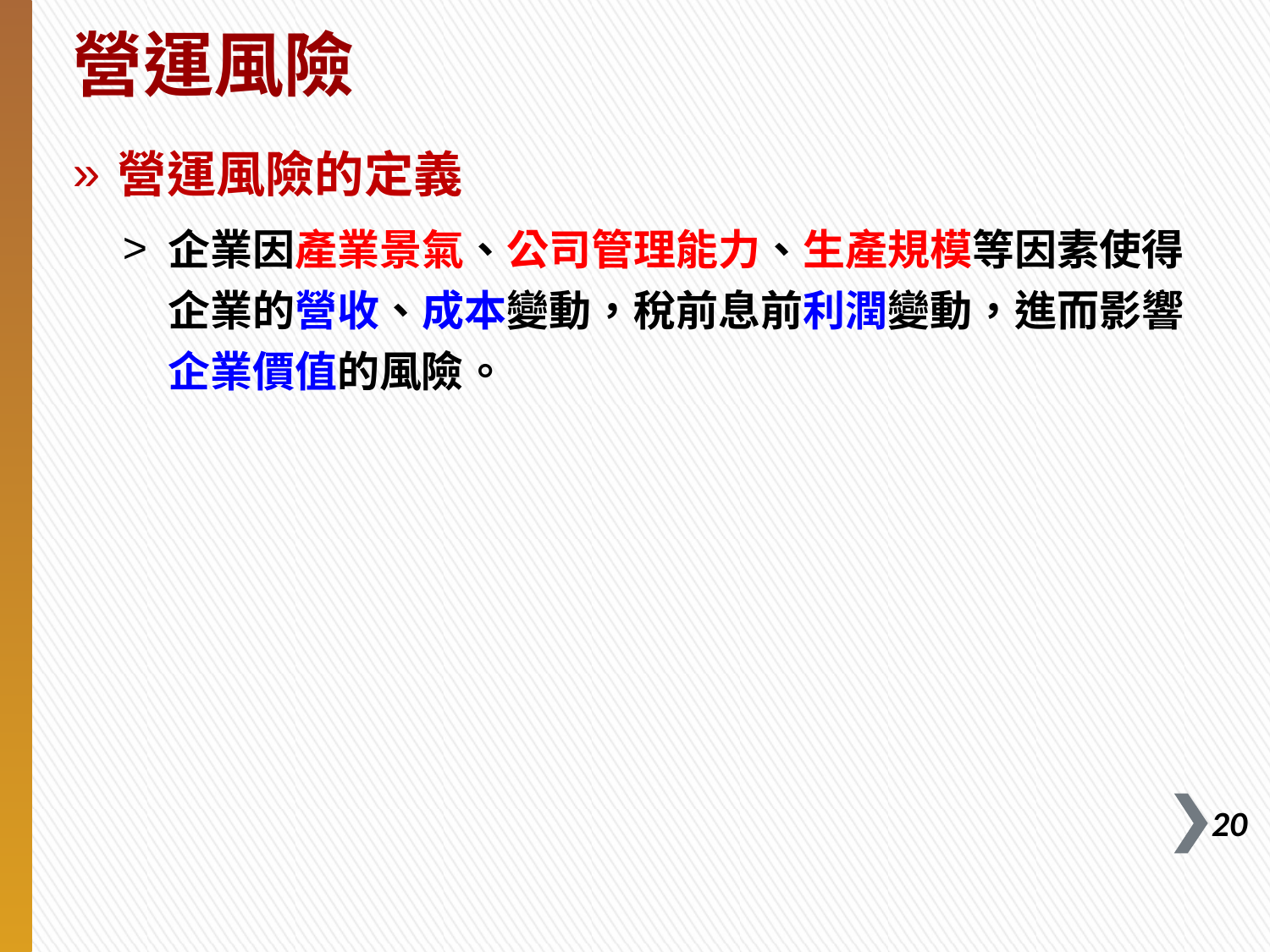

# 營運風險
營運風險的定義
企業因產業景氣、公司管理能力、生產規模等因素使得企業的營收、成本變動，稅前息前利潤變動，進而影響企業價值的風險。

20